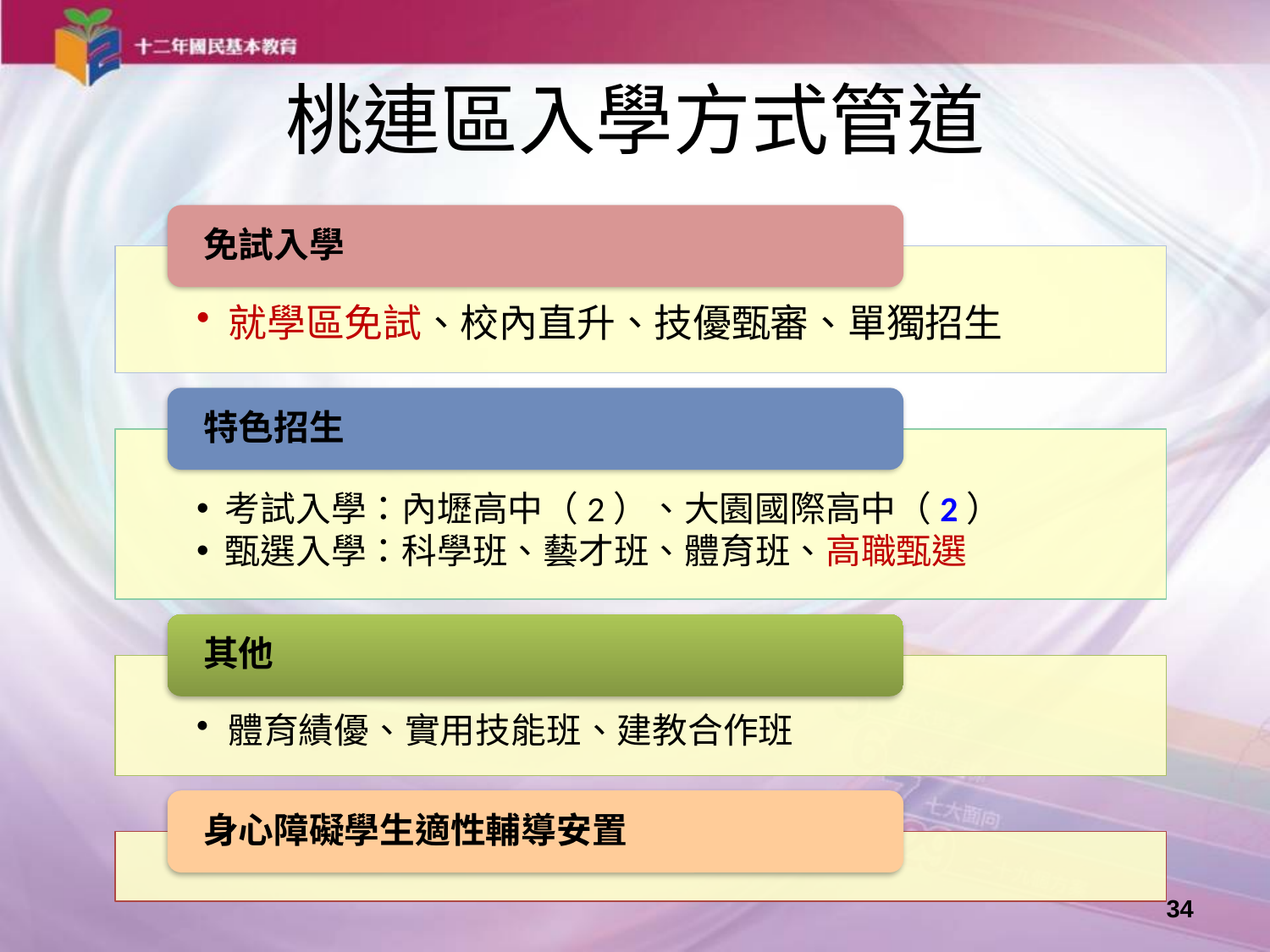

# 桃連區入學方式管道
就學區免試、校內直升、技優甄審、單獨招生
免試入學
 考試入學：內壢高中（2）、大園國際高中（2）
 甄選入學：科學班、藝才班、體育班、高職甄選
特色招生
體育績優、實用技能班、建教合作班
其他
身心障礙學生適性輔導安置
34